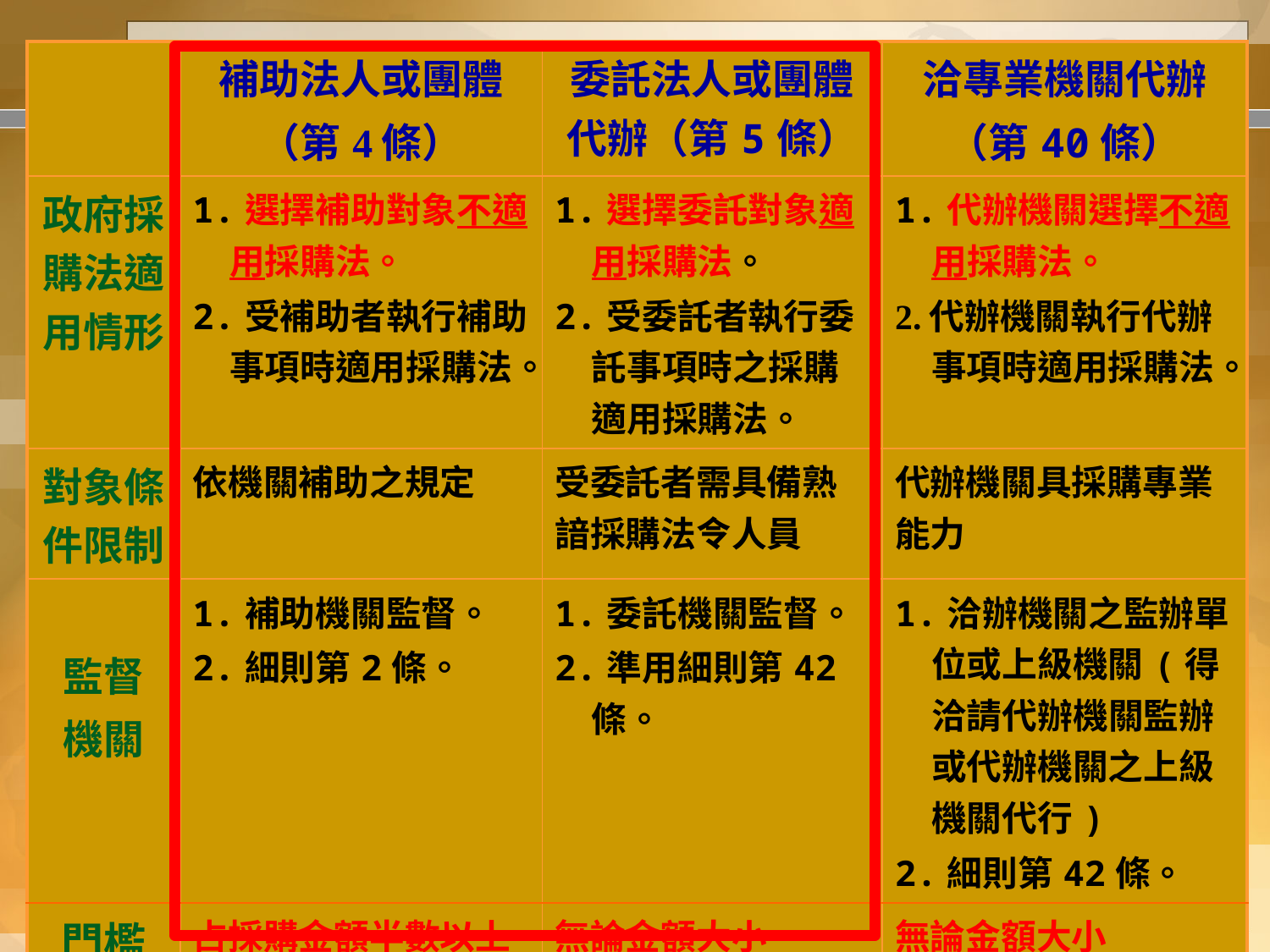

#
|  | 補助法人或團體 （第4條） | 委託法人或團體代辦（第5條） | 洽專業機關代辦 （第40條） |
| --- | --- | --- | --- |
| 政府採購法適用情形 | 1.選擇補助對象不適用採購法。 2.受補助者執行補助事項時適用採購法。 | 1.選擇委託對象適用採購法。 2.受委託者執行委託事項時之採購適用採購法。 | 1.代辦機關選擇不適用採購法。 2.代辦機關執行代辦事項時適用採購法。 |
| 對象條件限制 | 依機關補助之規定 | 受委託者需具備熟諳採購法令人員 | 代辦機關具採購專業能力 |
| 監督 機關 | 1.補助機關監督。 2.細則第2條。 | 1.委託機關監督。 2.準用細則第42條。 | 1.洽辦機關之監辦單位或上級機關(得洽請代辦機關監辦或代辦機關之上級機關代行) 2.細則第42條。 |
| 門檻 金額 | 占採購金額半數以上 補助金額達公告金額 | 無論金額大小 | 無論金額大小 |